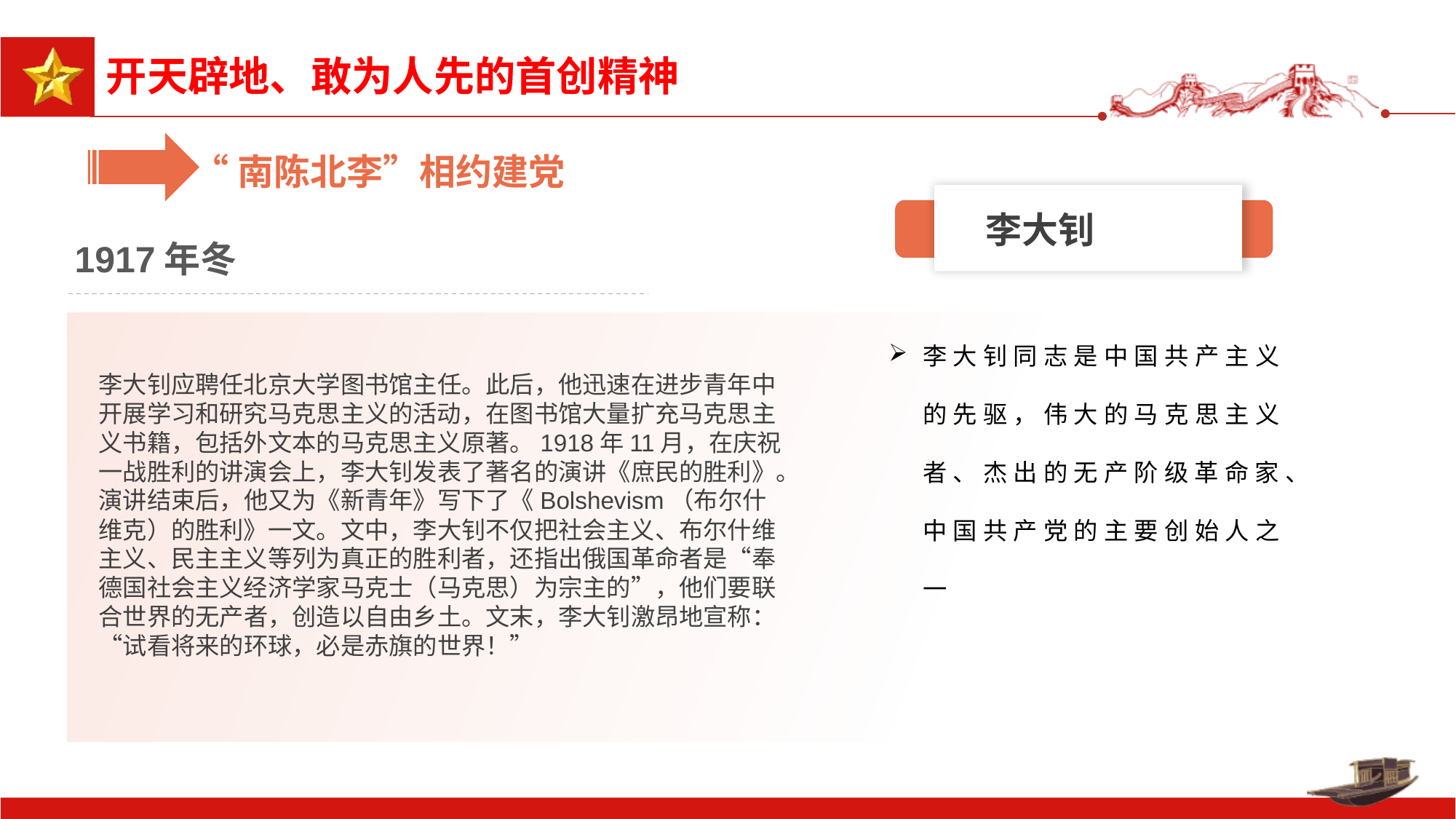

“南陈北李”相约建党

李大钊
1917年冬
李大钊同志是中国共产主义的先驱，伟大的马克思主义者、杰出的无产阶级革命家、中国共产党的主要创始人之一

李大钊应聘任北京大学图书馆主任。此后，他迅速在进步青年中开展学习和研究马克思主义的活动，在图书馆大量扩充马克思主义书籍，包括外文本的马克思主义原著。1918年11月，在庆祝一战胜利的讲演会上，李大钊发表了著名的演讲《庶民的胜利》。演讲结束后，他又为《新青年》写下了《Bolshevism（布尔什维克）的胜利》一文。文中，李大钊不仅把社会主义、布尔什维主义、民主主义等列为真正的胜利者，还指出俄国革命者是“奉德国社会主义经济学家马克士（马克思）为宗主的”，他们要联合世界的无产者，创造以自由乡土。文末，李大钊激昂地宣称：“试看将来的环球，必是赤旗的世界！”